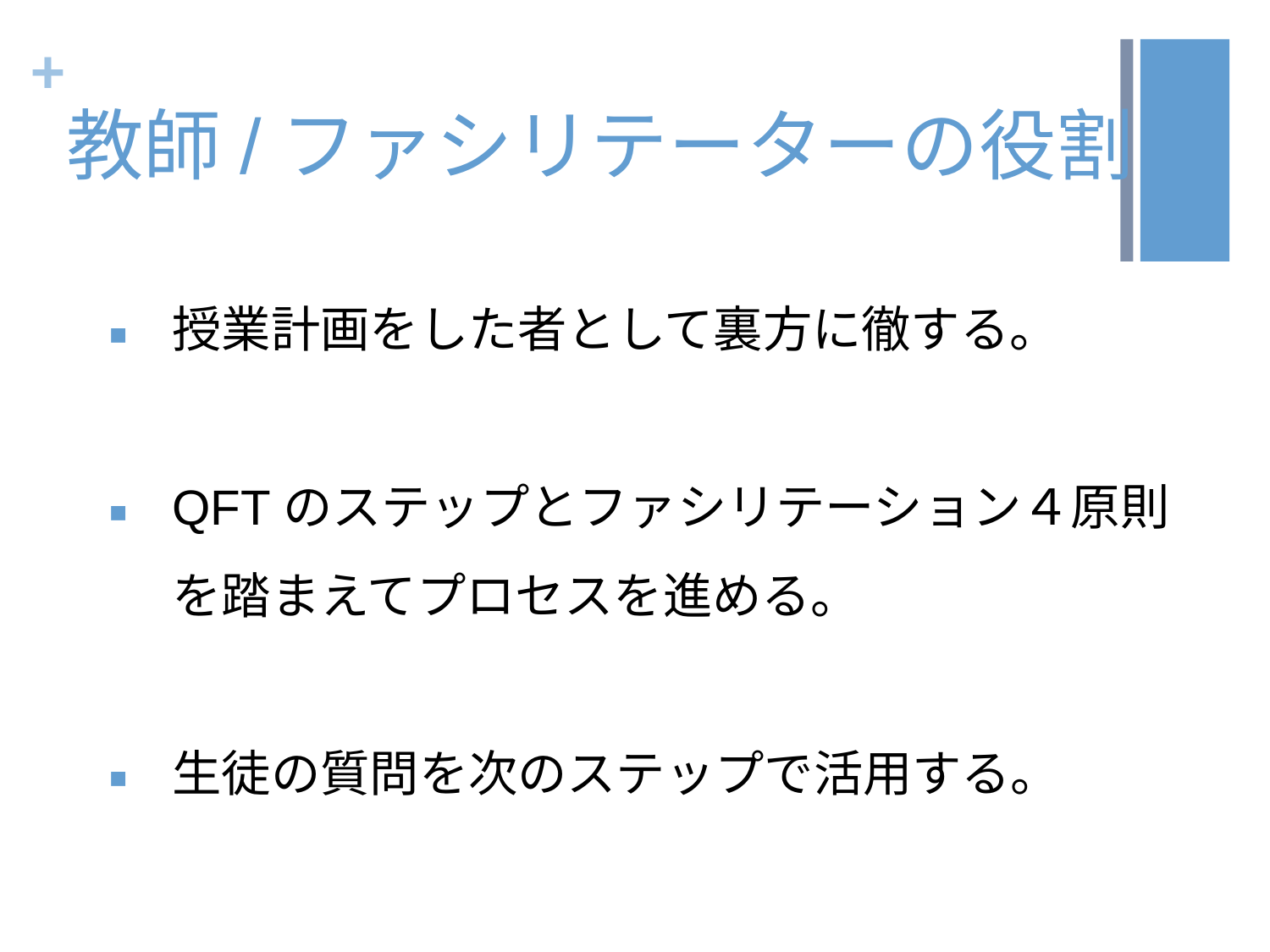

#
教師/ファシリテーターの役割
授業計画をした者として裏方に徹する。

QFTのステップとファシリテーション４原則を踏まえてプロセスを進める。

生徒の質問を次のステップで活用する。